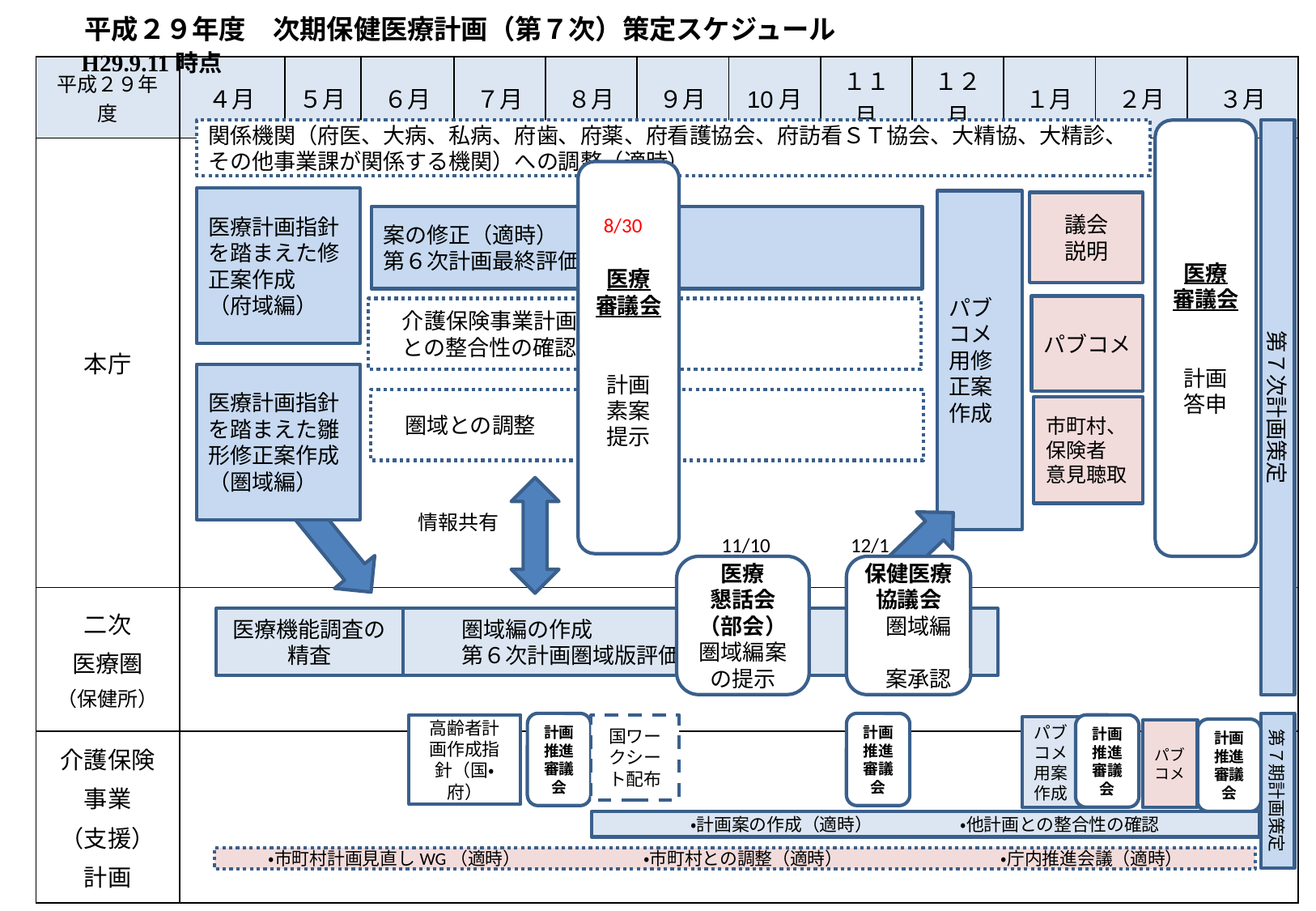

平成２９年度　次期保健医療計画（第７次）策定スケジュール        　　　　　　　　　　　　　　　H29.9.11時点
| 平成２９年度 | ４月 | ５月 | ６月 | ７月 | ８月 | ９月 | 10月 | １１月 | １２月 | １月 | ２月 | ３月 |
| --- | --- | --- | --- | --- | --- | --- | --- | --- | --- | --- | --- | --- |
| 本庁 |  |  |  |  |  |  |  |  |  |  |  |  |
| 二次 医療圏 （保健所） |  |  |  |  |  |  |  |  |  |  |  |  |
| 介護保険 事業 （支援） 計画 |  |  |  |  |  |  |  |  |  |  |  |  |
関係機関（府医、大病、私病、府歯、府薬、府看護協会、府訪看ＳＴ協会、大精協、大精診、その他事業課が関係する機関）への調整（適時）
医療
審議会

計画
答申
第７次計画策定
医療
審議会

計画
素案
提示
医療計画指針を踏まえた修正案作成
（府域編）
パブコメ用修正案作成
議会
説明
案の修正（適時）
第６次計画最終評価
8/30
パブコメ
　介護保険事業計画
　との整合性の確認
医療計画指針を踏まえた雛形修正案作成（圏域編）
　圏域との調整
市町村、保険者
意見聴取

情報共有

11/10
12/1
医療
懇話会
（部会）
圏域編案
の提示
保健医療
協議会
　圏域編
　案承認
医療機能調査の
精査
　　　　圏域編の作成
　　　　第６次計画圏域版評価
計画推進審議会
第７期計画策定
計画推進審議会
計画推進審議会
高齢者計画作成指針（国・府）
国ワークシート配布
パブコメ用案作成
計画推進審議会
パブコメ
・計画案の作成（適時）　　　　　・他計画との整合性の確認
・市町村計画見直しWG（適時）　　　　　　　・市町村との調整（適時）　　　　　　　　　・庁内推進会議（適時）